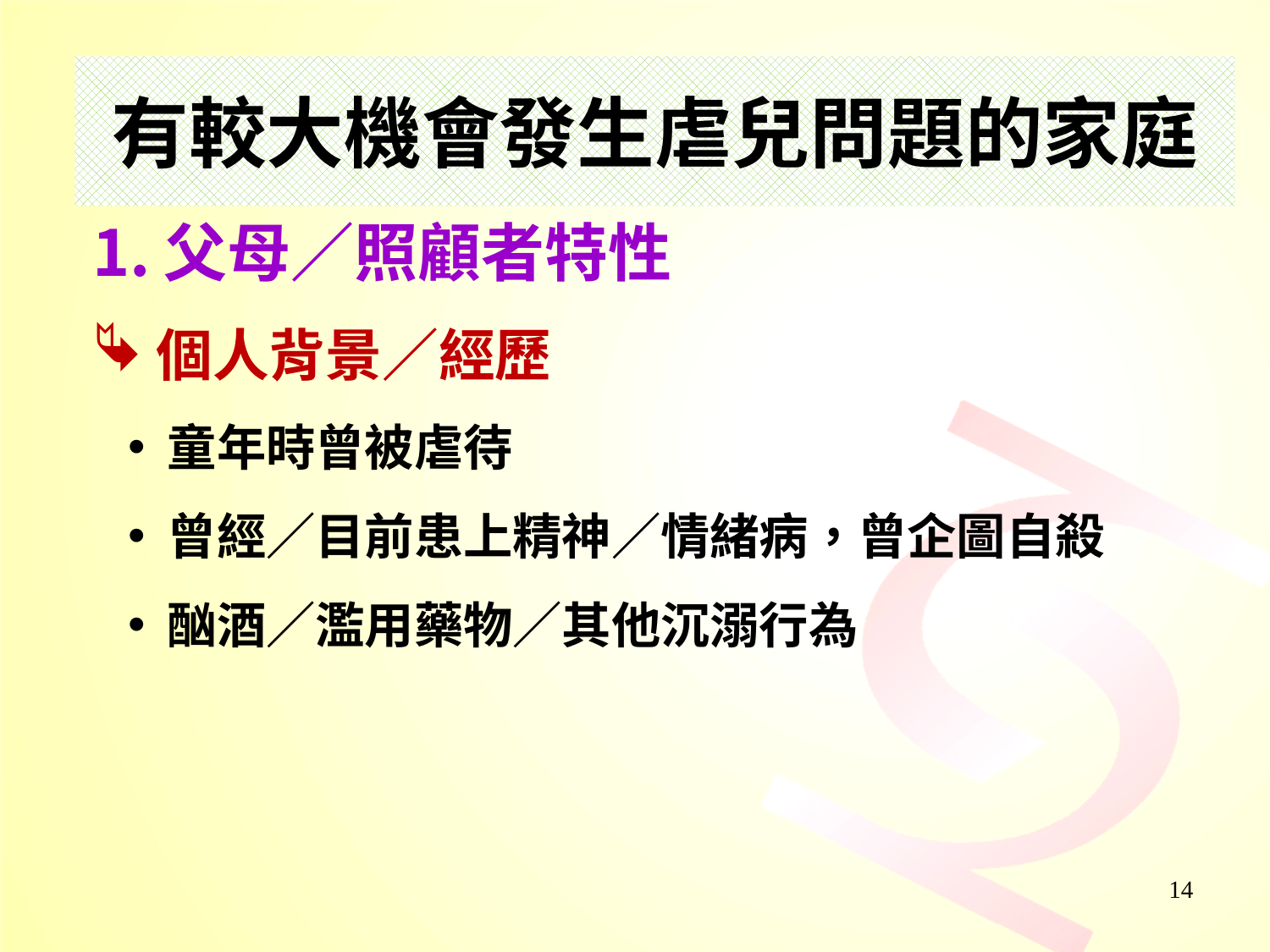

# 有較大機會發生虐兒問題的家庭
父母／照顧者特性

個人背景／經歷

童年時曾被虐待

曾經／目前患上精神／情緒病，曾企圖自殺

酗酒／濫用藥物／其他沉溺行為

14